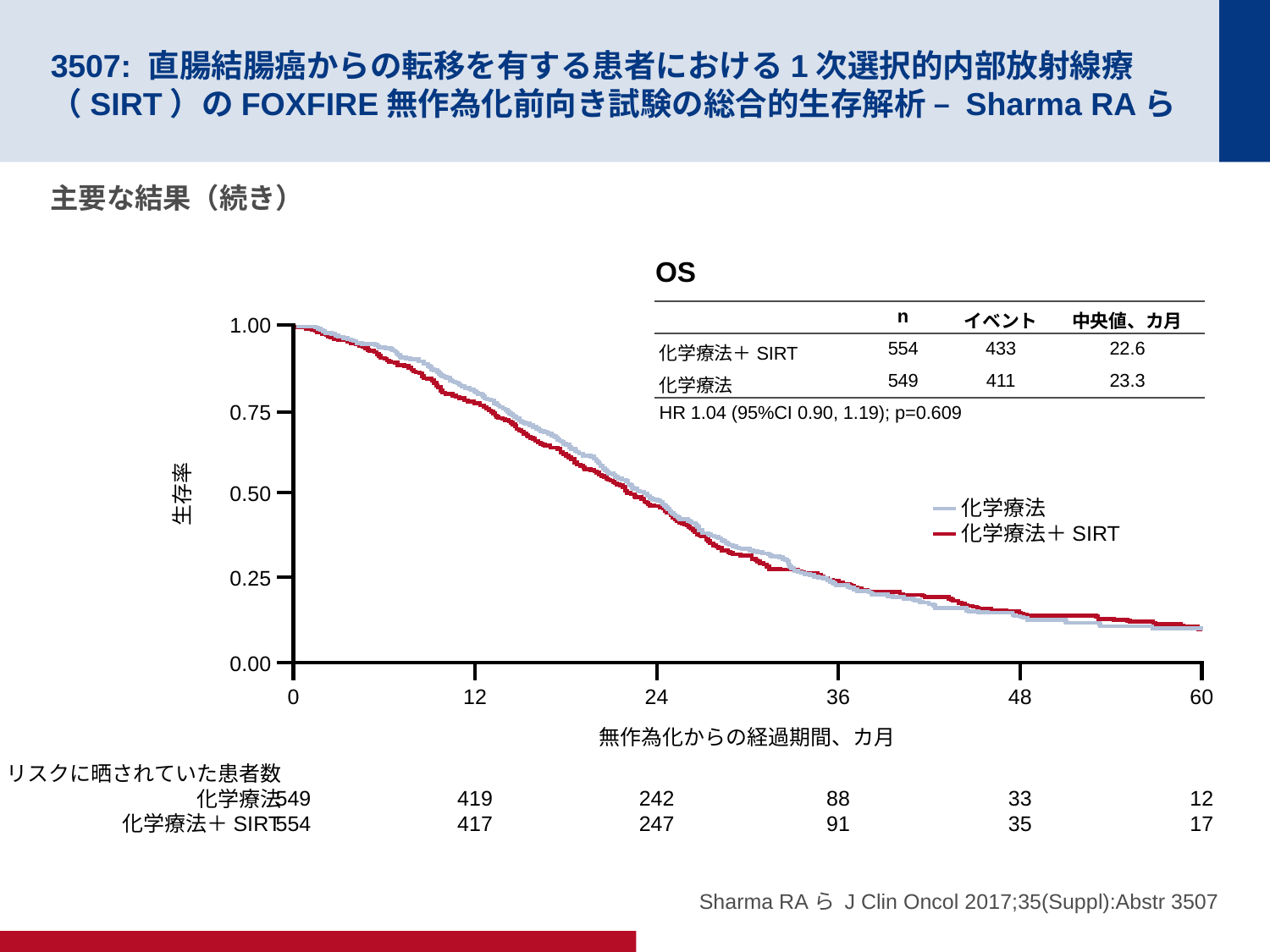

# 3507: 直腸結腸癌からの転移を有する患者における1次選択的内部放射線療（SIRT）のFOXFIRE無作為化前向き試験の総合的生存解析 – Sharma RAら
主要な結果（続き）
OS
|  | n | イベント | 中央値、カ月 |
| --- | --- | --- | --- |
| 化学療法＋SIRT | 554 | 433 | 22.6 |
| 化学療法 | 549 | 411 | 23.3 |
| HR 1.04 (95%CI 0.90, 1.19); p=0.609 |  |  |  |
1.00

0.75
0.50
生存率
化学療法
化学療法＋SIRT
0.25
0.00
0
12
24
36
48
60
無作為化からの経過期間、カ月
リスクに晒されていた患者数
化学療法
化学療法＋SIRT
549
554
419
417
242
247
88
91
33
35
12
17
Sharma RAら J Clin Oncol 2017;35(Suppl):Abstr 3507